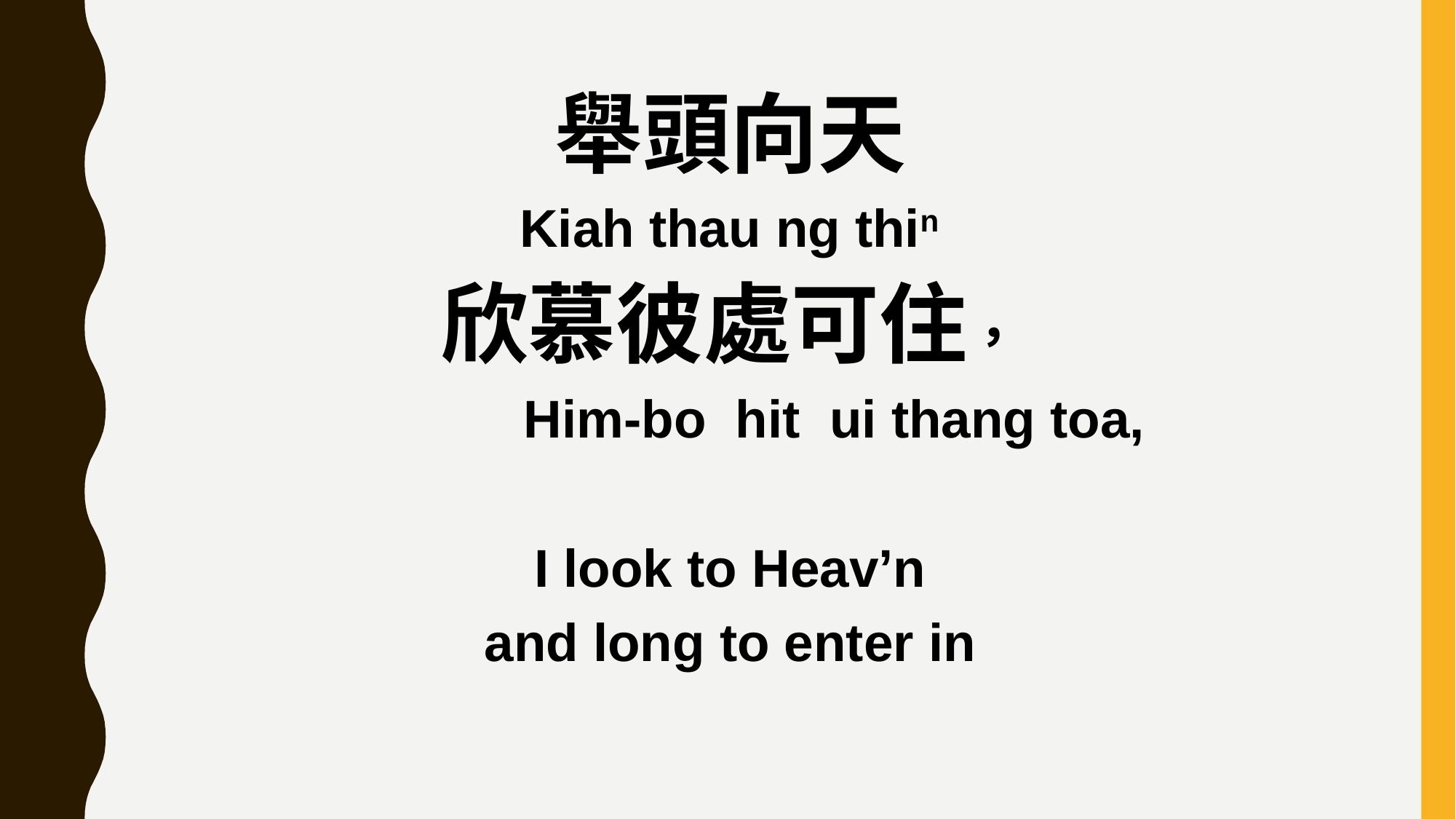

舉頭向天
 Kiah thau ng thin
欣慕彼處可住，
                       Him-bo  hit  ui thang toa,

I look to Heav’n
and long to enter in